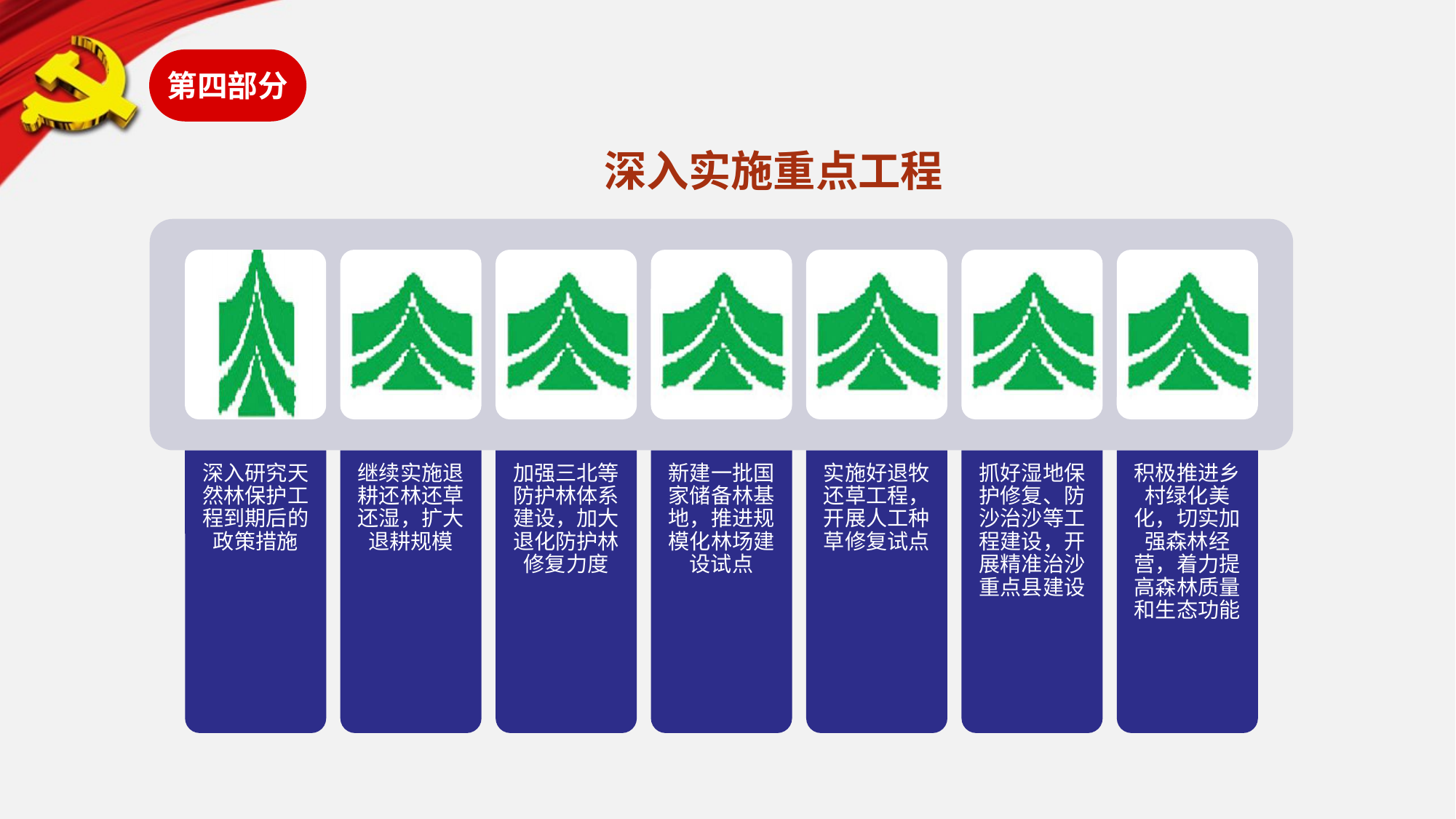

第四部分
深入实施重点工程
深入研究天然林保护工程到期后的政策措施
继续实施退耕还林还草还湿，扩大退耕规模
加强三北等防护林体系建设，加大退化防护林修复力度
新建一批国家储备林基地，推进规模化林场建设试点
实施好退牧还草工程，开展人工种草修复试点
抓好湿地保护修复、防沙治沙等工程建设，开展精准治沙重点县建设
积极推进乡村绿化美化，切实加强森林经营，着力提高森林质量和生态功能